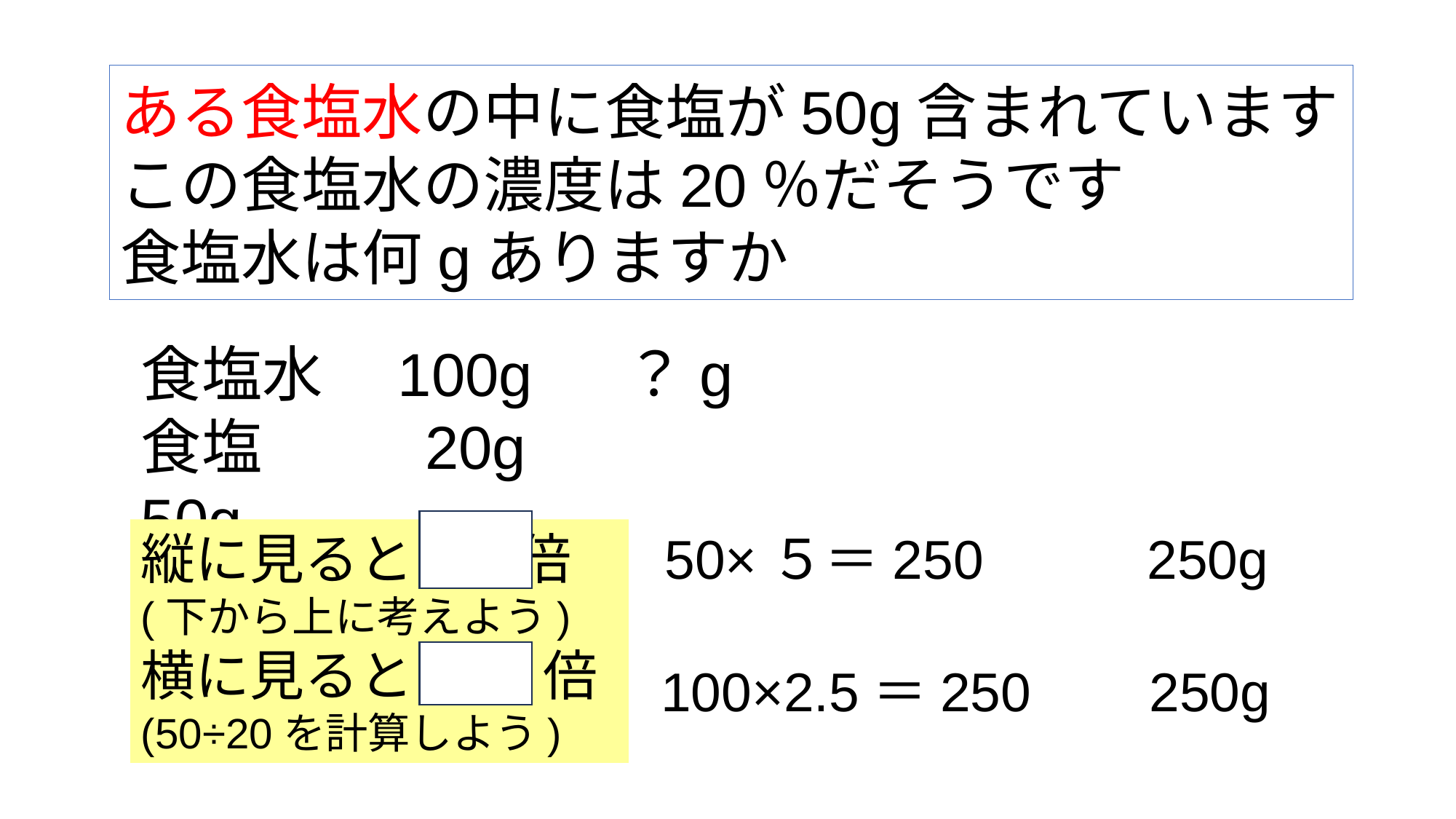

# ある食塩水の中に食塩が50g含まれています この食塩水の濃度は20％だそうです 食塩水は何gありますか
食塩水　100g 　？g
食塩　　  20g　50g

縦に見ると  ５  倍
(下から上に考えよう)
横に見ると 2.5 倍
(50÷20を計算しよう)
250g
50×５＝250

250g
100×2.5＝250